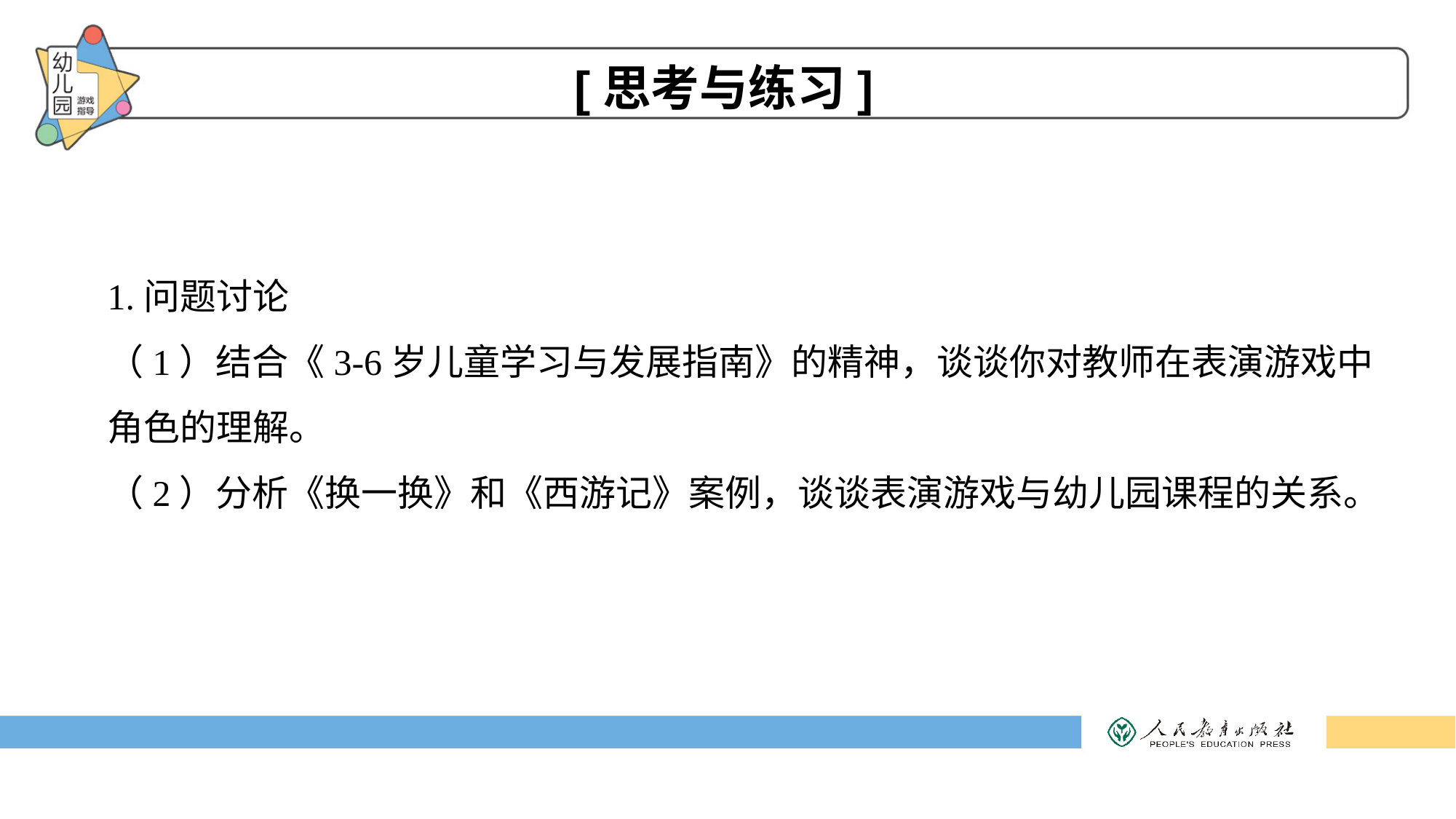

[思考与练习]
1.问题讨论
（1）结合《3-6岁儿童学习与发展指南》的精神，谈谈你对教师在表演游戏中角色的理解。
（2）分析《换一换》和《西游记》案例，谈谈表演游戏与幼儿园课程的关系。